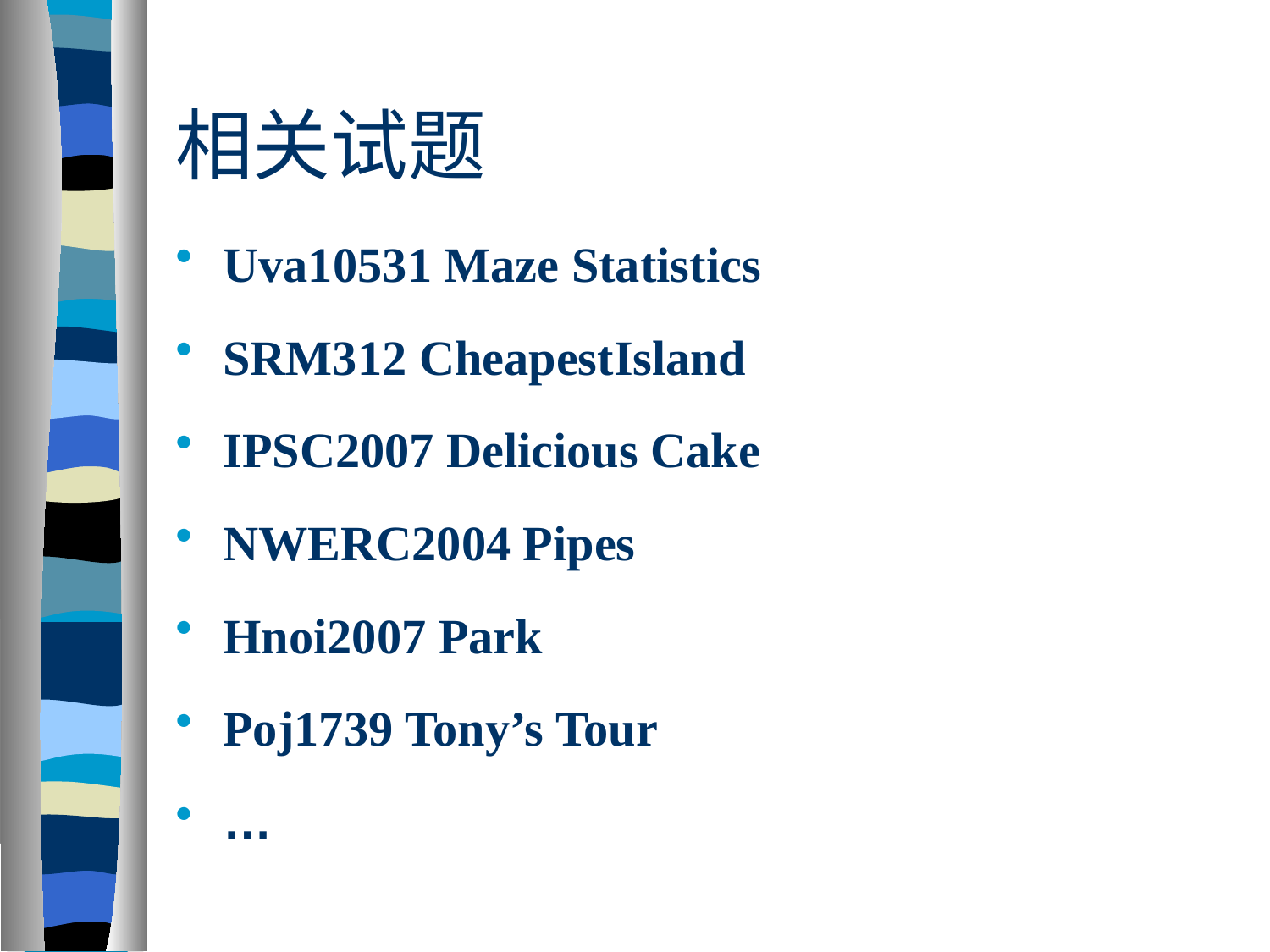

# 相关试题
Uva10531 Maze Statistics
SRM312 CheapestIsland
IPSC2007 Delicious Cake
NWERC2004 Pipes
Hnoi2007 Park
Poj1739 Tony’s Tour
…